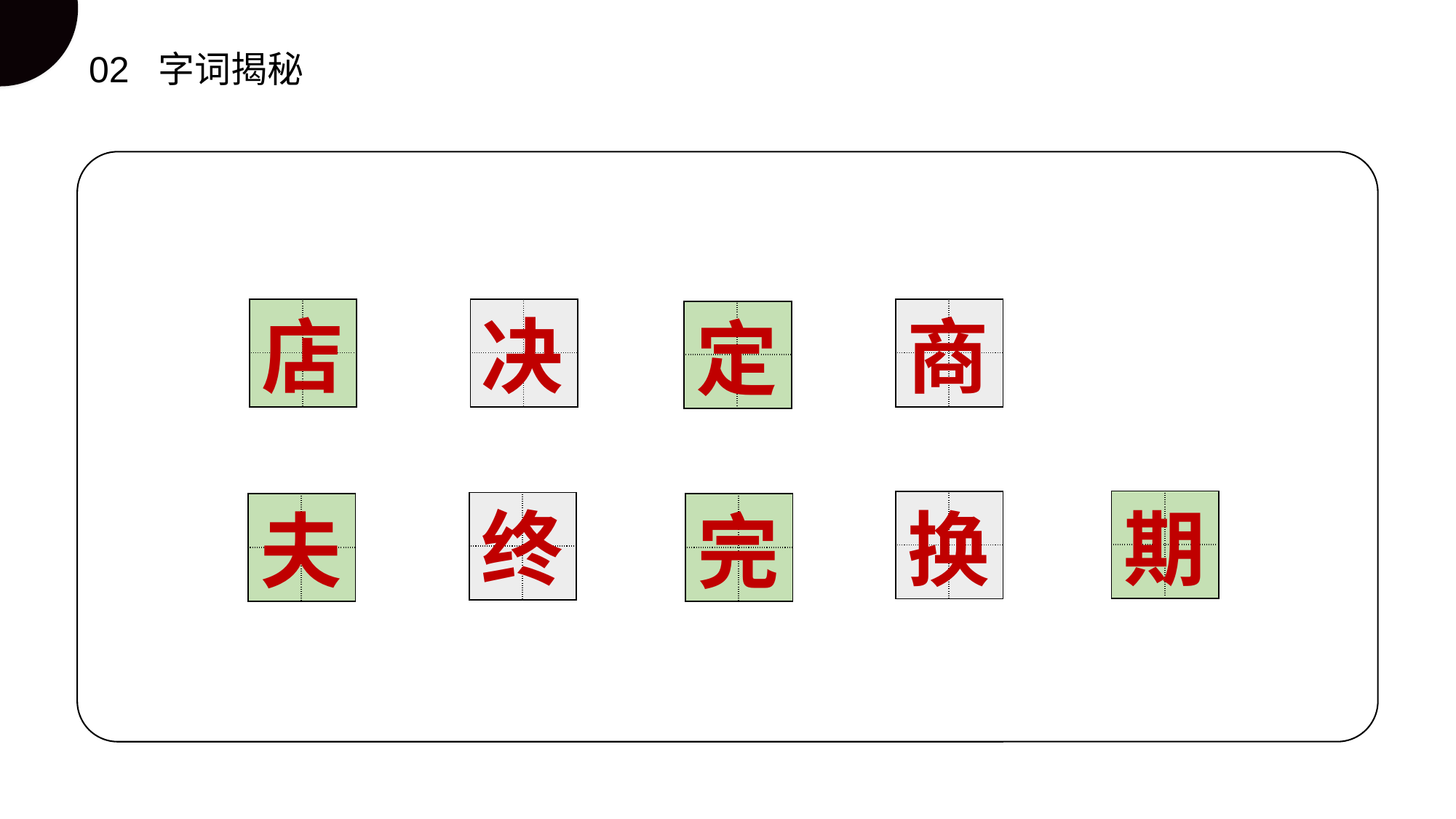

02  字词揭秘
|  |  |
| --- | --- |
|  |  |
|  |  |
| --- | --- |
|  |  |
|  |  |
| --- | --- |
|  |  |
决
商
店
|  |  |
| --- | --- |
|  |  |
定
|  |  |
| --- | --- |
|  |  |
|  |  |
| --- | --- |
|  |  |
期
终
|  |  |
| --- | --- |
|  |  |
换
|  |  |
| --- | --- |
|  |  |
|  |  |
| --- | --- |
|  |  |
夫
完